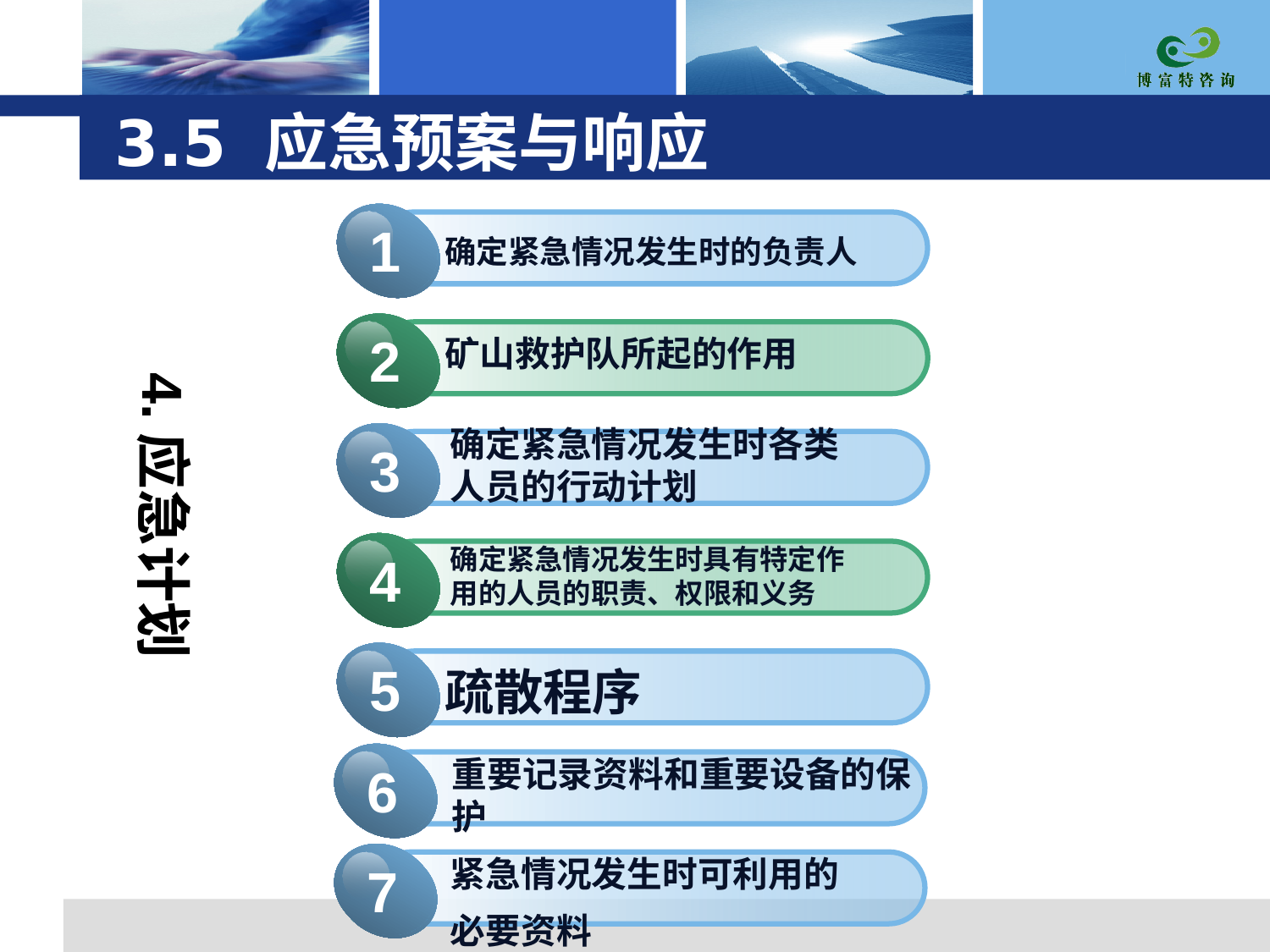

# 3.5 应急预案与响应

1

确定紧急情况发生时的负责人

2

矿山救护队所起的作用
确定紧急情况发生时各类人员的行动计划

3

4.应急计划

确定紧急情况发生时具有特定作用的人员的职责、权限和义务

4

5

疏散程序

重要记录资料和重要设备的保护
6

紧急情况发生时可利用的必要资料

7